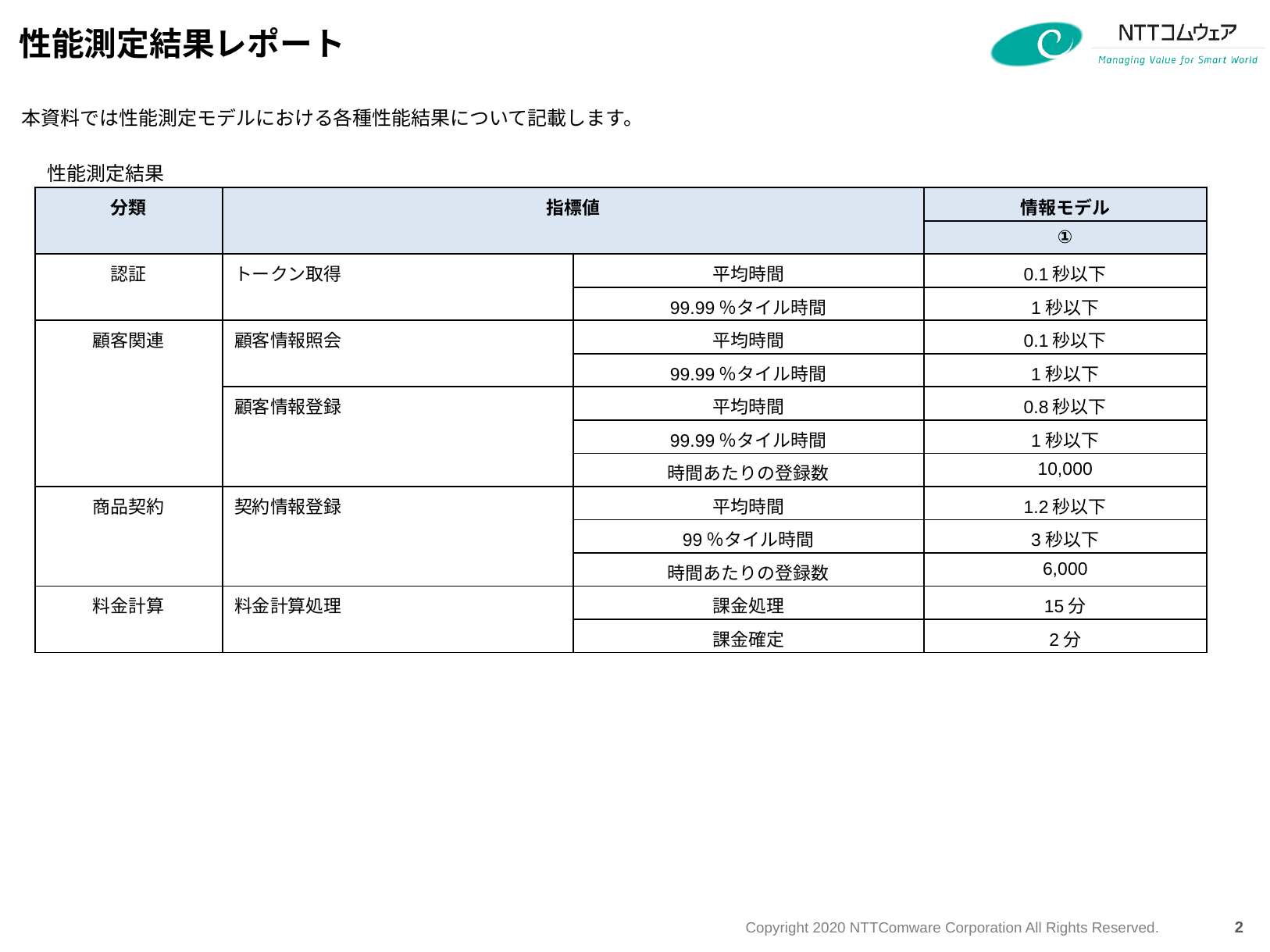

# 性能測定結果レポート
本資料では性能測定モデルにおける各種性能結果について記載します。
性能測定結果
| 分類 | 指標値 |  | 情報モデル |
| --- | --- | --- | --- |
|  |  |  | ① |
| 認証 | トークン取得 | 平均時間 | 0.1秒以下 |
|  |  | 99.99％タイル時間 | 1秒以下 |
| 顧客関連 | 顧客情報照会 | 平均時間 | 0.1秒以下 |
|  |  | 99.99％タイル時間 | 1秒以下 |
|  | 顧客情報登録 | 平均時間 | 0.8秒以下 |
|  |  | 99.99％タイル時間 | 1秒以下 |
|  |  | 時間あたりの登録数 | 10,000 |
| 商品契約 | 契約情報登録 | 平均時間 | 1.2秒以下 |
|  |  | 99％タイル時間 | 3秒以下 |
|  |  | 時間あたりの登録数 | 6,000 |
| 料金計算 | 料金計算処理 | 課金処理 | 15分 |
|  |  | 課金確定 | 2分 |